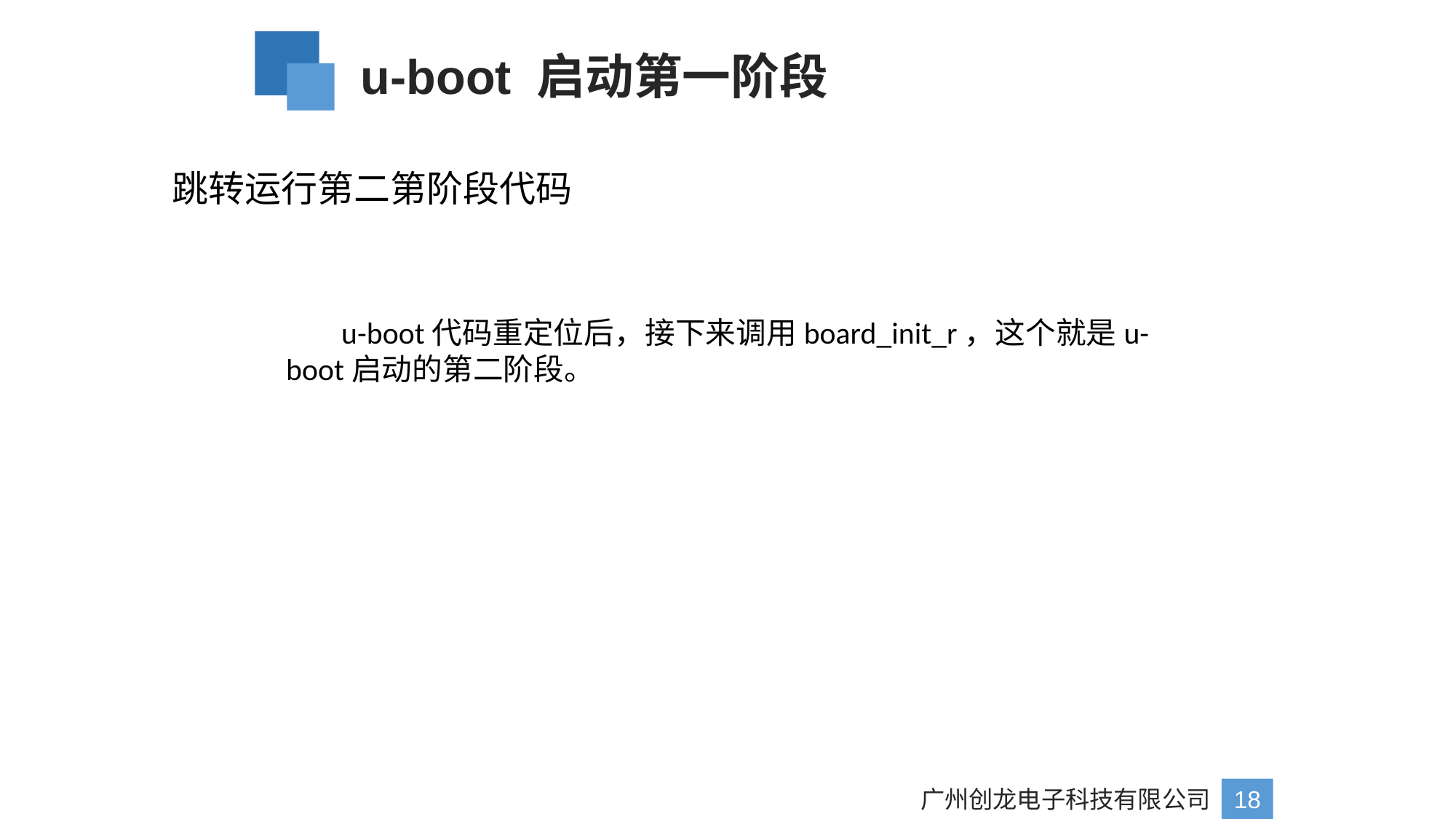

u-boot 启动第一阶段
跳转运行第二第阶段代码
        u-boot代码重定位后，接下来调用board_init_r，这个就是u-boot启动的第二阶段。
广州创龙电子科技有限公司
18